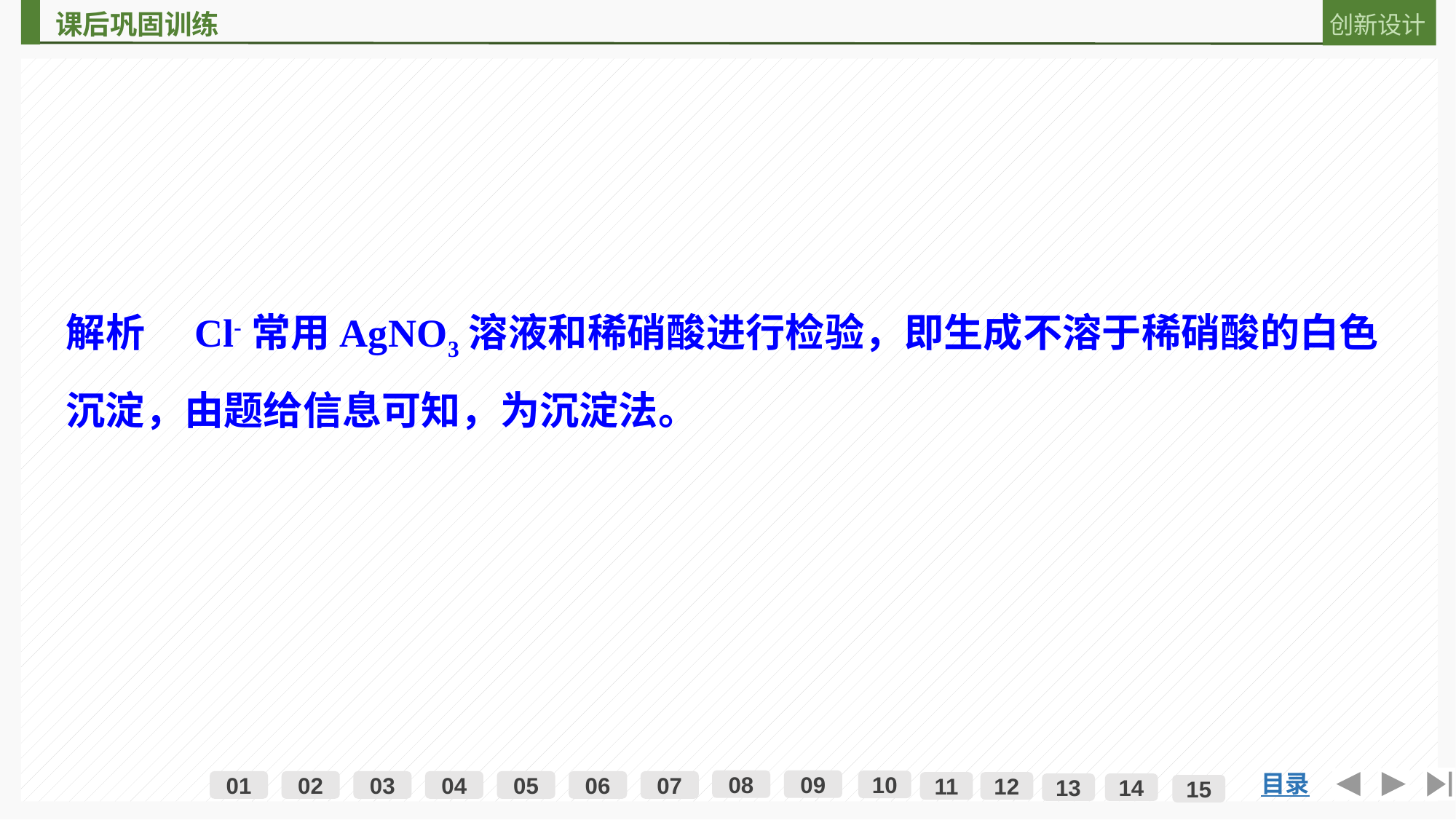

解析　Cl-常用AgNO3溶液和稀硝酸进行检验，即生成不溶于稀硝酸的白色沉淀，由题给信息可知，为沉淀法。